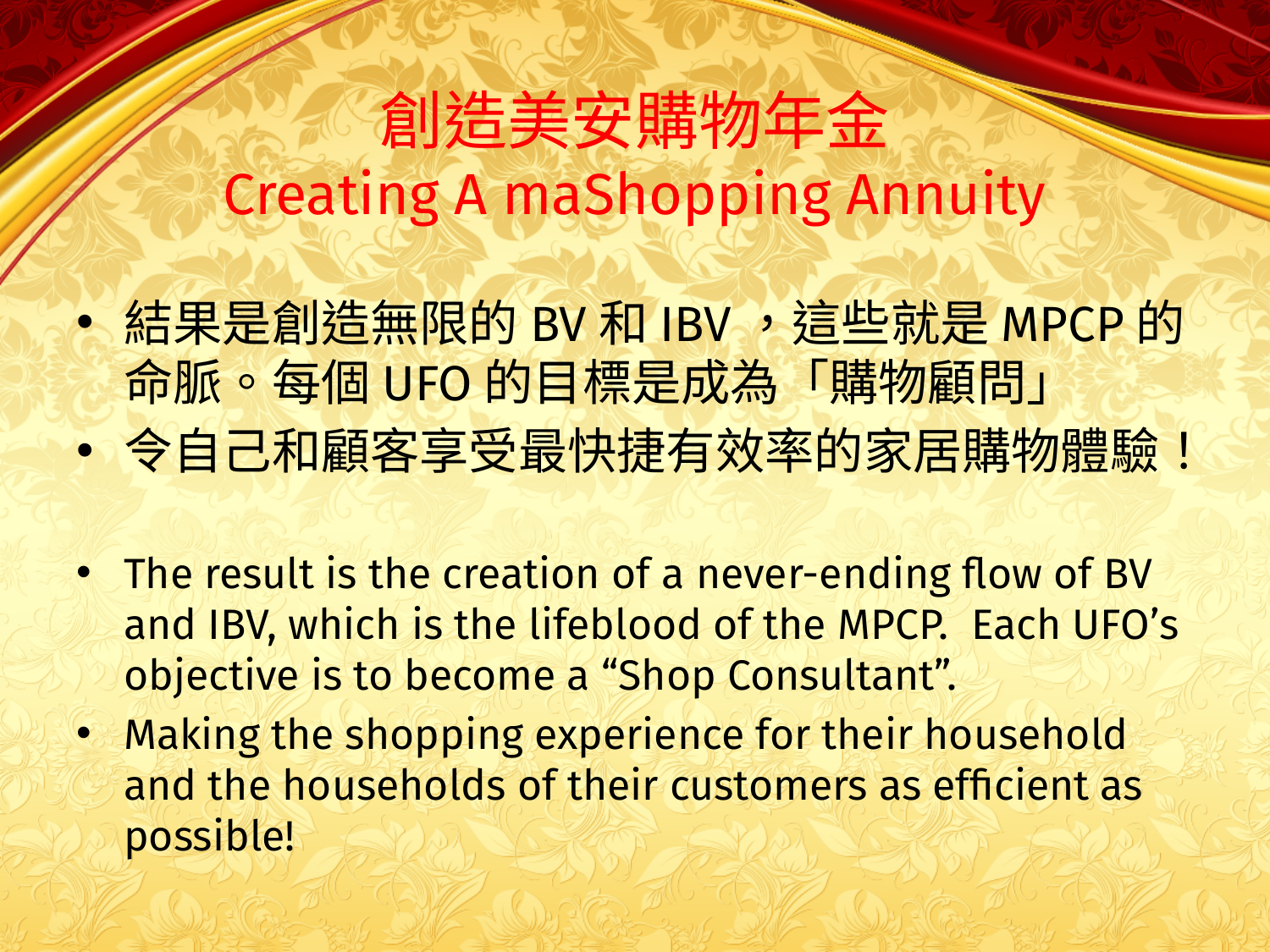

# 創造美安購物年金 Creating A maShopping Annuity
結果是創造無限的BV和IBV，這些就是MPCP的命脈。每個UFO的目標是成為「購物顧問」
令自己和顧客享受最快捷有效率的家居購物體驗！
The result is the creation of a never-ending flow of BV and IBV, which is the lifeblood of the MPCP.  Each UFO’s objective is to become a “Shop Consultant”.
Making the shopping experience for their household and the households of their customers as efficient as possible!